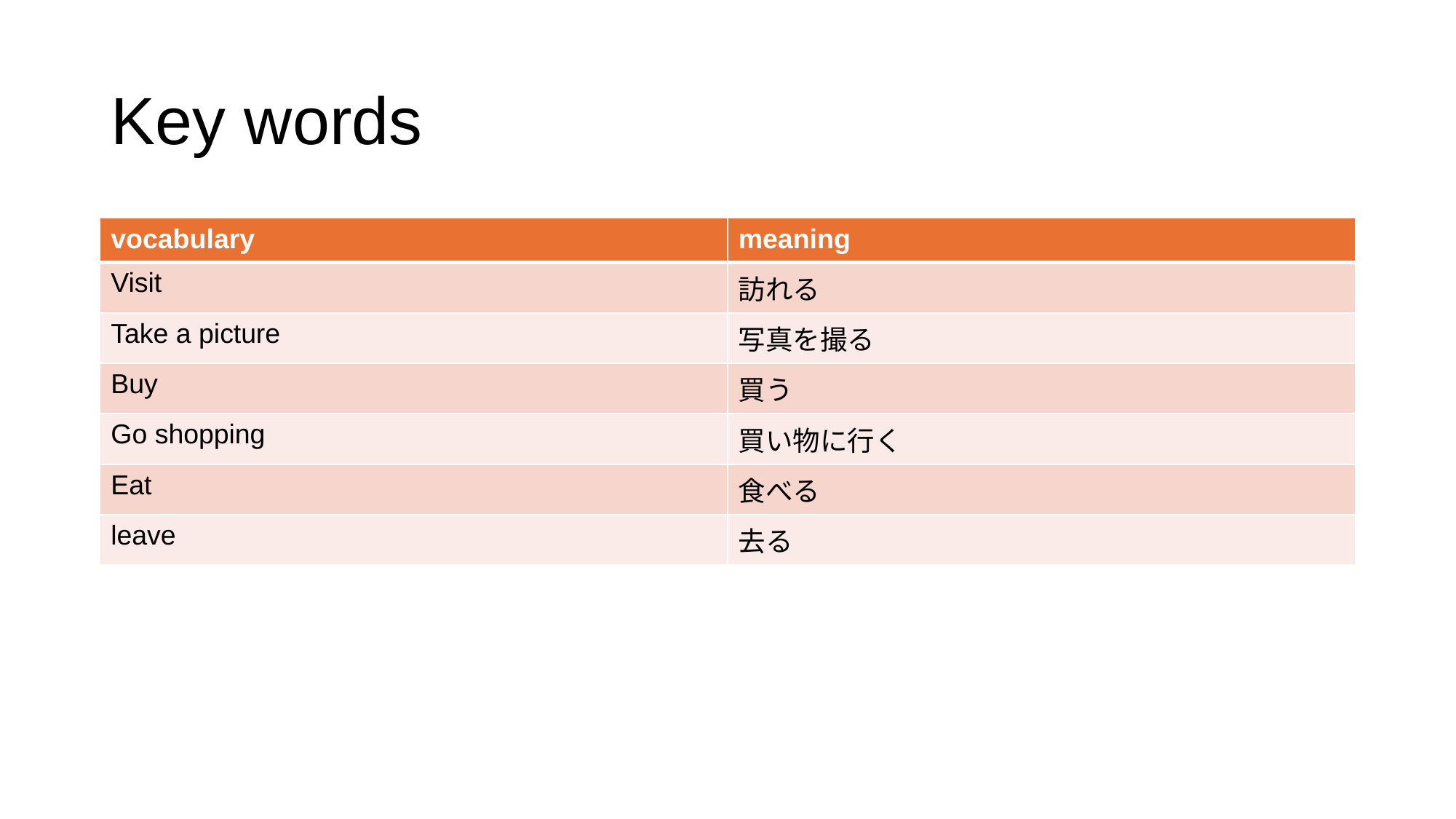

# Key words
| vocabulary | meaning |
| --- | --- |
| Visit | 訪れる |
| Take a picture | 写真を撮る |
| Buy | 買う |
| Go shopping | 買い物に行く |
| Eat | 食べる |
| leave | 去る |